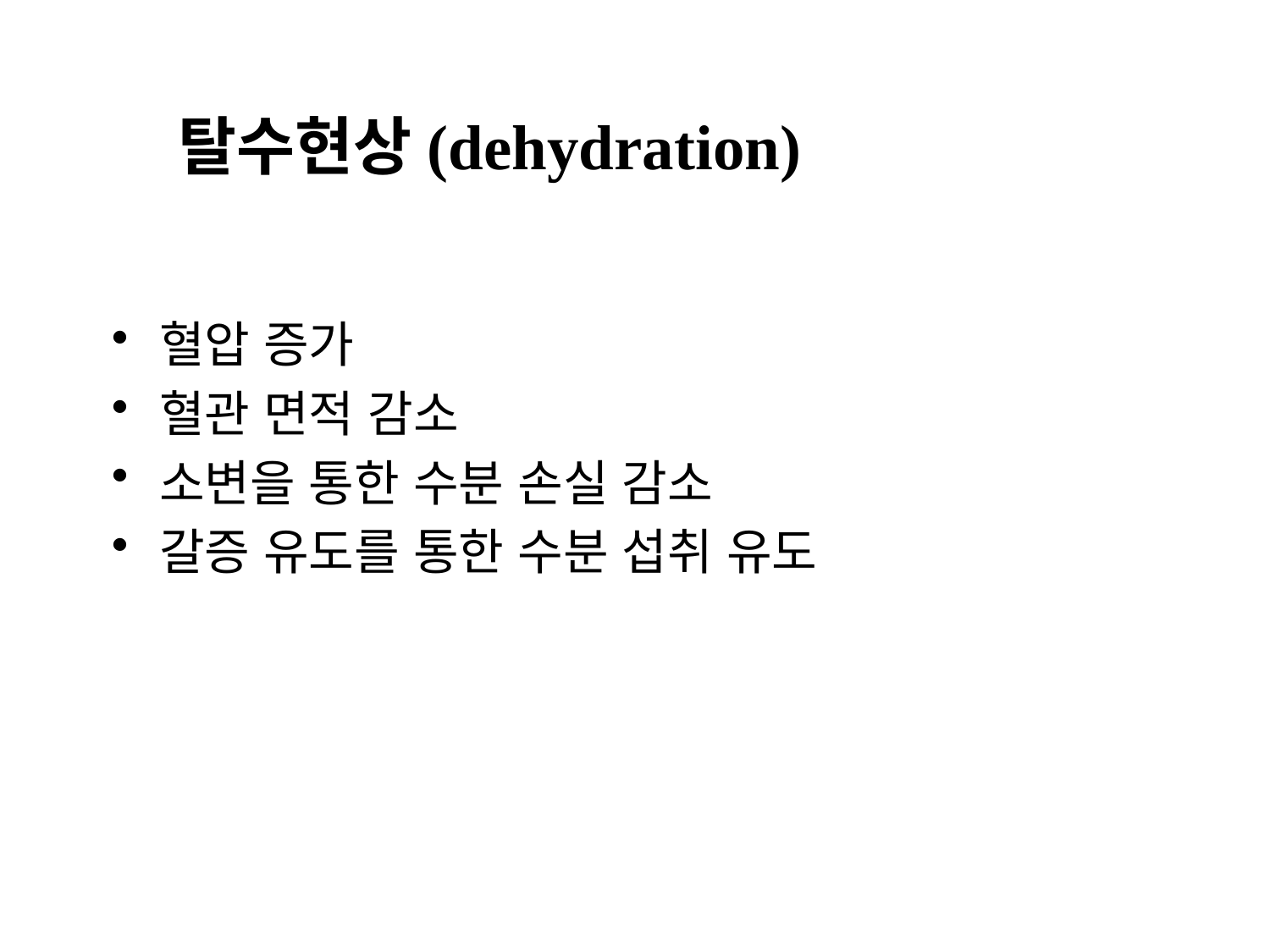

탈수현상(dehydration)
혈압 증가
혈관 면적 감소
소변을 통한 수분 손실 감소
갈증 유도를 통한 수분 섭취 유도